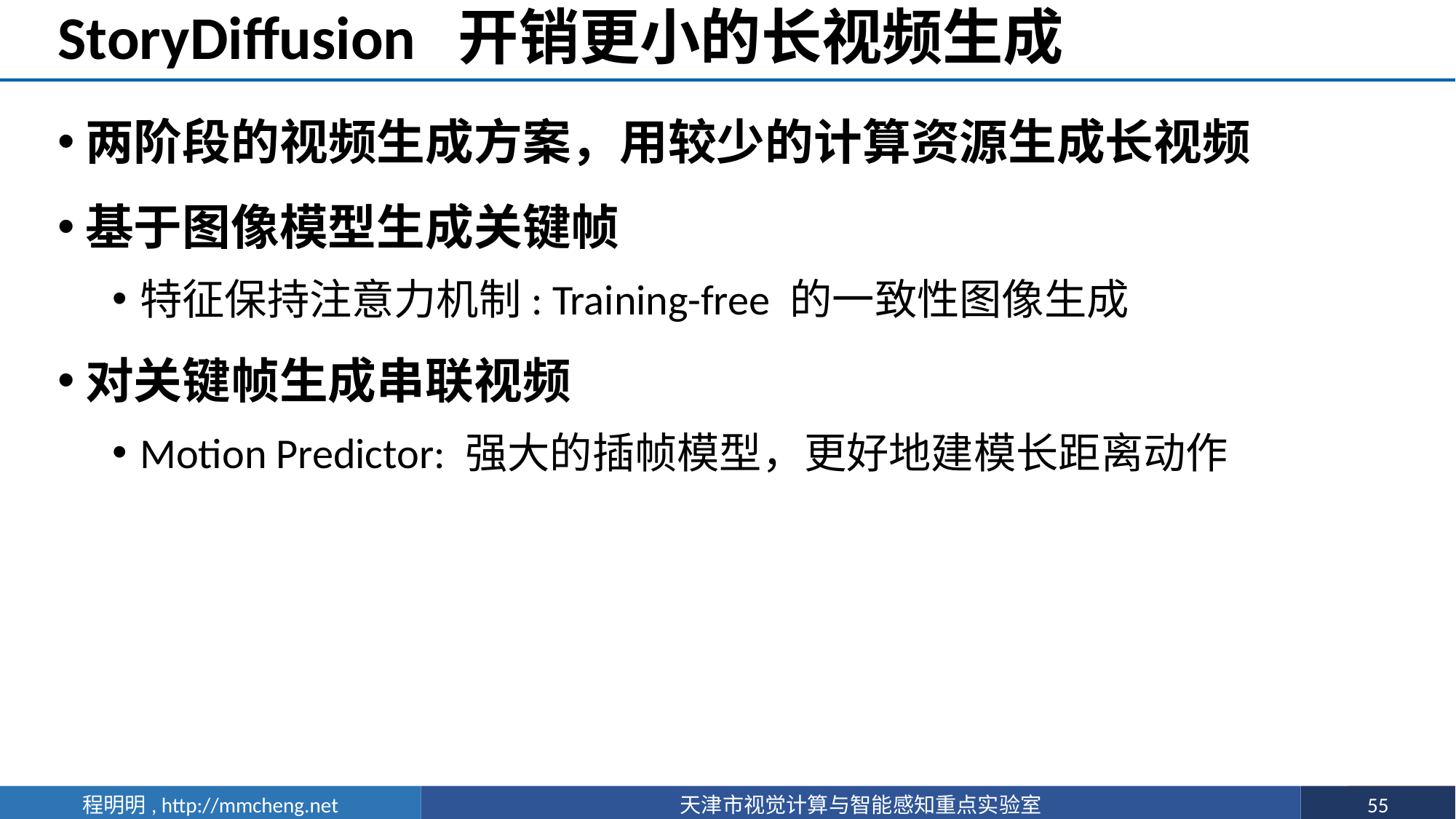

# StoryDiffusion  开销更小的长视频生成
两阶段的视频生成方案，用较少的计算资源生成长视频
基于图像模型生成关键帧
特征保持注意力机制: Training-free 的一致性图像生成
对关键帧生成串联视频
Motion Predictor: 强大的插帧模型，更好地建模长距离动作